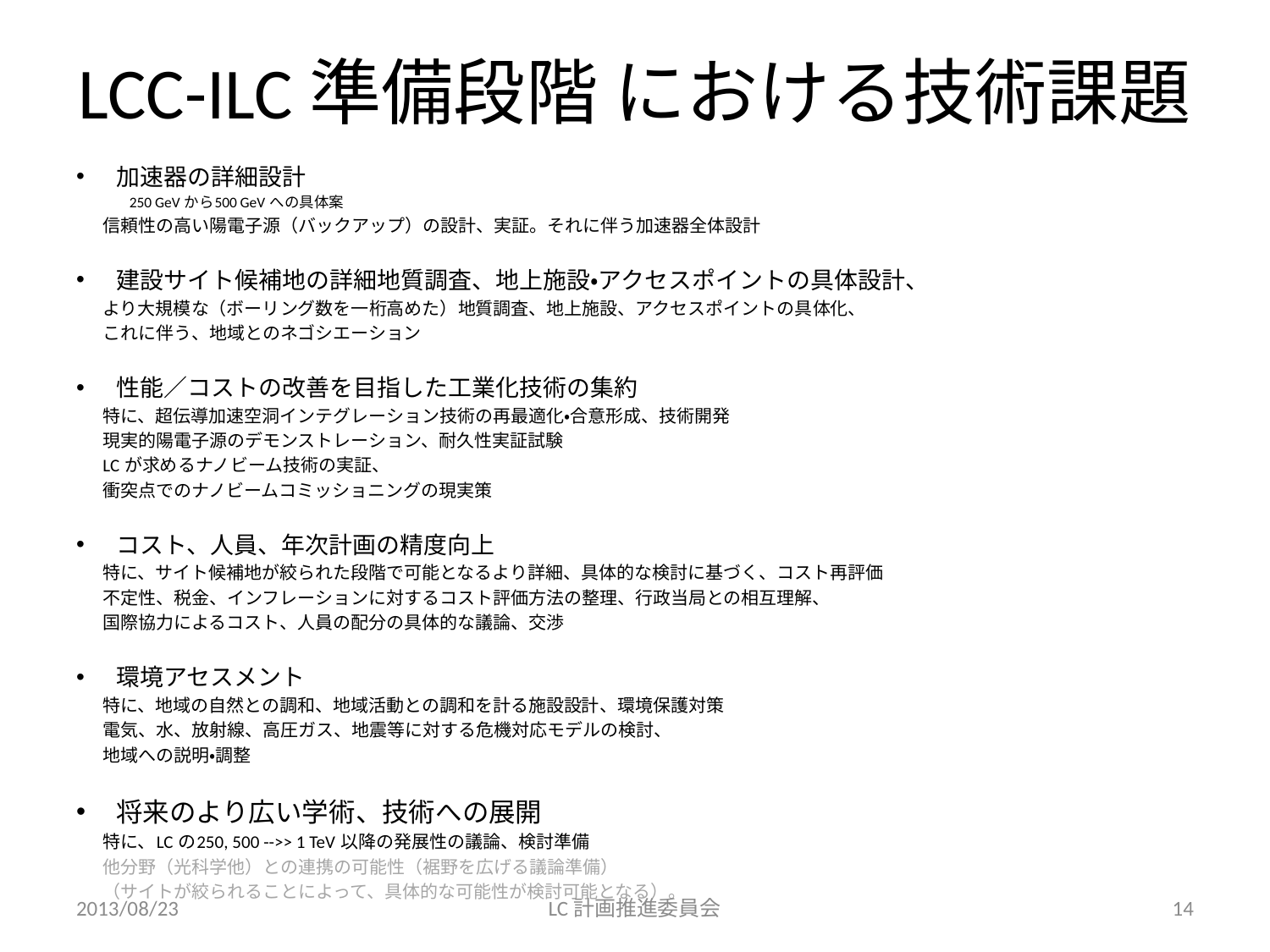

# LCC-ILC準備段階 における技術課題
加速器の詳細設計
250 GeV から500 GeV への具体案
	信頼性の高い陽電子源（バックアップ）の設計、実証。それに伴う加速器全体設計

建設サイト候補地の詳細地質調査、地上施設・アクセスポイントの具体設計、
	より大規模な（ボーリング数を一桁高めた）地質調査、地上施設、アクセスポイントの具体化、
	これに伴う、地域とのネゴシエーション

性能／コストの改善を目指した工業化技術の集約
	特に、超伝導加速空洞インテグレーション技術の再最適化・合意形成、技術開発
	現実的陽電子源のデモンストレーション、耐久性実証試験
	LC が求めるナノビーム技術の実証、
	衝突点でのナノビームコミッショニングの現実策

コスト、人員、年次計画の精度向上
	特に、サイト候補地が絞られた段階で可能となるより詳細、具体的な検討に基づく、コスト再評価
	不定性、税金、インフレーションに対するコスト評価方法の整理、行政当局との相互理解、
	国際協力によるコスト、人員の配分の具体的な議論、交渉

環境アセスメント
	特に、地域の自然との調和、地域活動との調和を計る施設設計、環境保護対策
	電気、水、放射線、高圧ガス、地震等に対する危機対応モデルの検討、
	地域への説明・調整

将来のより広い学術、技術への展開
	特に、LC の250, 500 -->> 1 TeV 以降の発展性の議論、検討準備
	他分野（光科学他）との連携の可能性（裾野を広げる議論準備）
	（サイトが絞られることによって、具体的な可能性が検討可能となる）。

2013/08/23
LC計画推進委員会
14